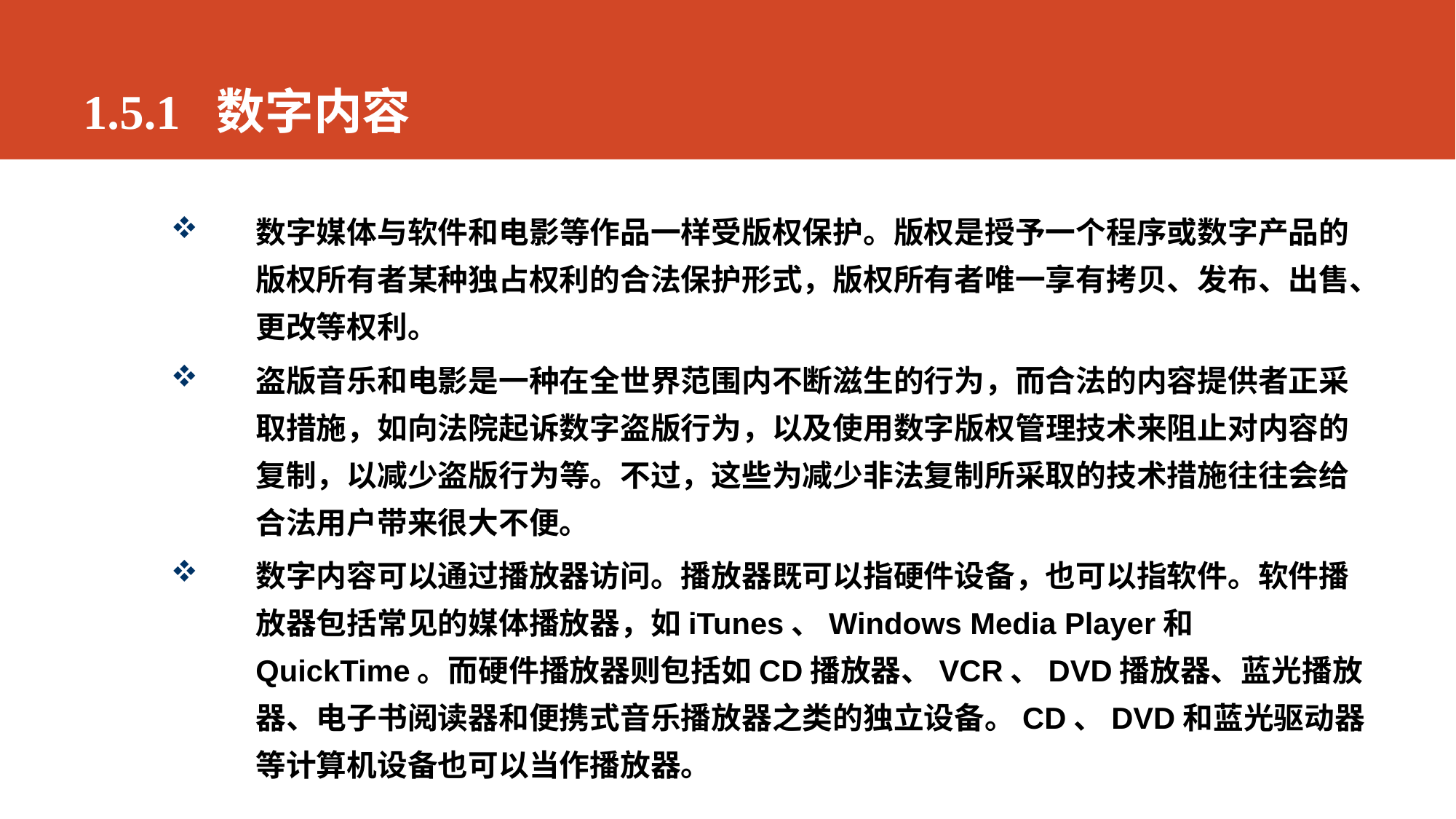

# 1.5.1  数字内容
数字媒体与软件和电影等作品一样受版权保护。版权是授予一个程序或数字产品的版权所有者某种独占权利的合法保护形式，版权所有者唯一享有拷贝、发布、出售、更改等权利。
盗版音乐和电影是一种在全世界范围内不断滋生的行为，而合法的内容提供者正采取措施，如向法院起诉数字盗版行为，以及使用数字版权管理技术来阻止对内容的复制，以减少盗版行为等。不过，这些为减少非法复制所采取的技术措施往往会给合法用户带来很大不便。
数字内容可以通过播放器访问。播放器既可以指硬件设备，也可以指软件。软件播放器包括常见的媒体播放器，如iTunes、Windows Media Player和QuickTime。而硬件播放器则包括如CD播放器、VCR、DVD播放器、蓝光播放器、电子书阅读器和便携式音乐播放器之类的独立设备。CD、DVD和蓝光驱动器等计算机设备也可以当作播放器。